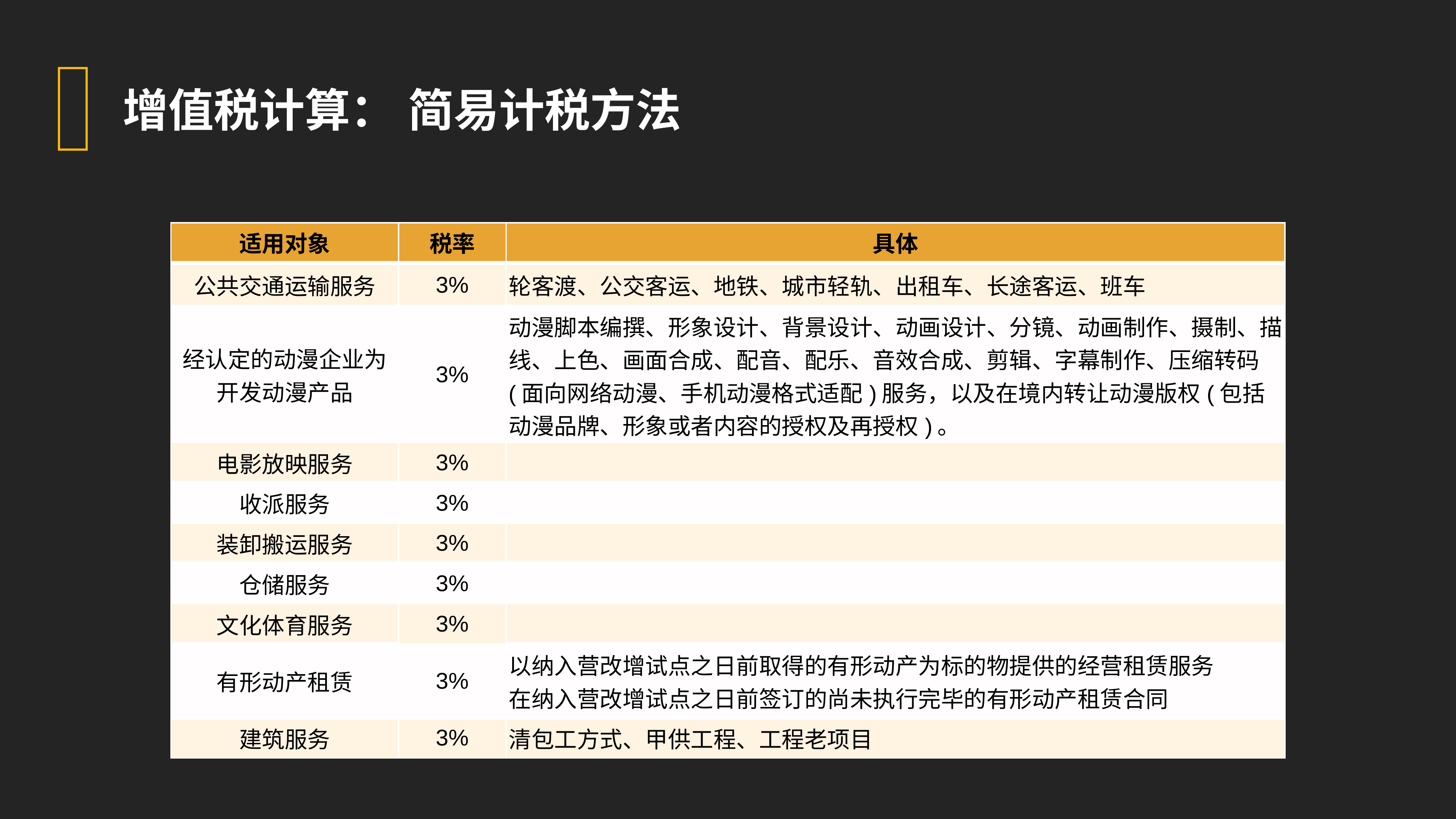

增值税计算： 简易计税方法
| 适用对象 | 税率 | 具体 |
| --- | --- | --- |
| 公共交通运输服务 | 3% | 轮客渡、公交客运、地铁、城市轻轨、出租车、长途客运、班车 |
| 经认定的动漫企业为开发动漫产品 | 3% | 动漫脚本编撰、形象设计、背景设计、动画设计、分镜、动画制作、摄制、描线、上色、画面合成、配音、配乐、音效合成、剪辑、字幕制作、压缩转码(面向网络动漫、手机动漫格式适配)服务，以及在境内转让动漫版权(包括动漫品牌、形象或者内容的授权及再授权)。 |
| 电影放映服务 | 3% |  |
| 收派服务 | 3% |  |
| 装卸搬运服务 | 3% |  |
| 仓储服务 | 3% |  |
| 文化体育服务 | 3% |  |
| 有形动产租赁 | 3% | 以纳入营改增试点之日前取得的有形动产为标的物提供的经营租赁服务 在纳入营改增试点之日前签订的尚未执行完毕的有形动产租赁合同 |
| 建筑服务 | 3% | 清包工方式、甲供工程、工程老项目 |